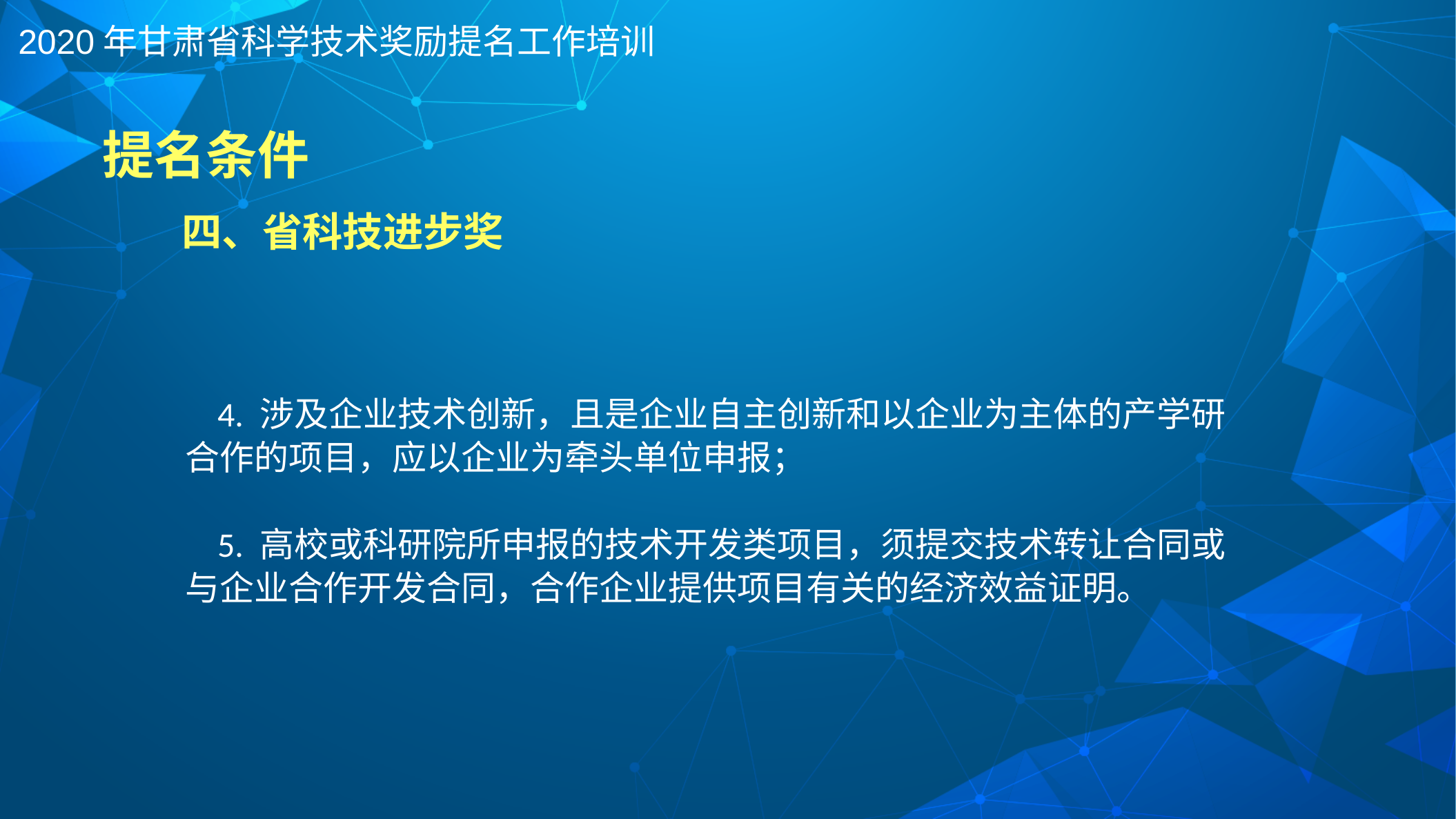

2020年甘肃省科学技术奖励提名工作培训
提名条件
四、省科技进步奖

      4. 涉及企业技术创新，且是企业自主创新和以企业为主体的产学研合作的项目，应以企业为牵头单位申报；

      5. 高校或科研院所申报的技术开发类项目，须提交技术转让合同或与企业合作开发合同，合作企业提供项目有关的经济效益证明。